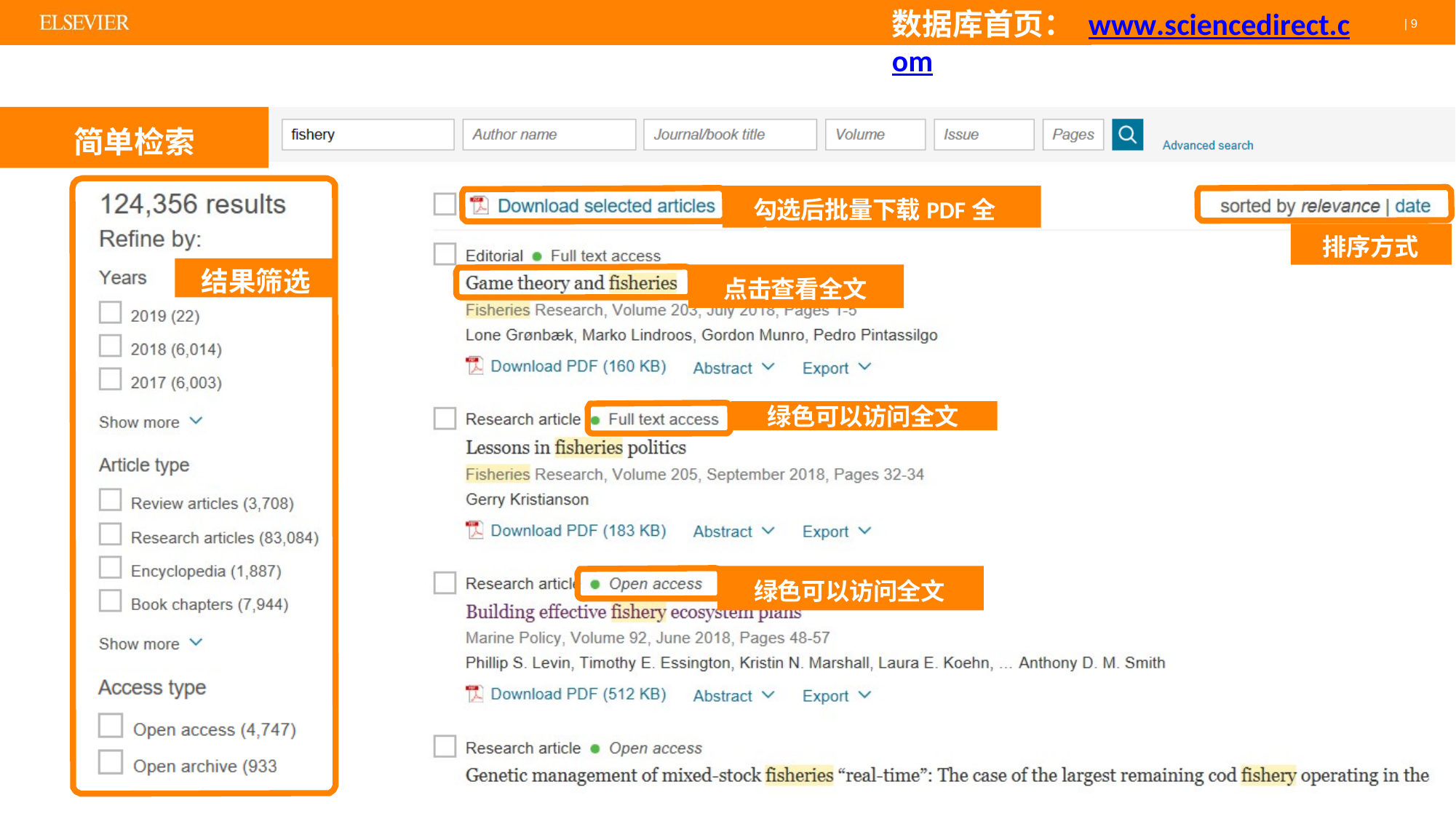

# 数据库首页： www.sciencedirect.com
| 9

简单检索

勾选后批量下载PDF全文

排序方式

结果筛选

点击查看全文
绿色可以访问全文

绿色可以访问全文